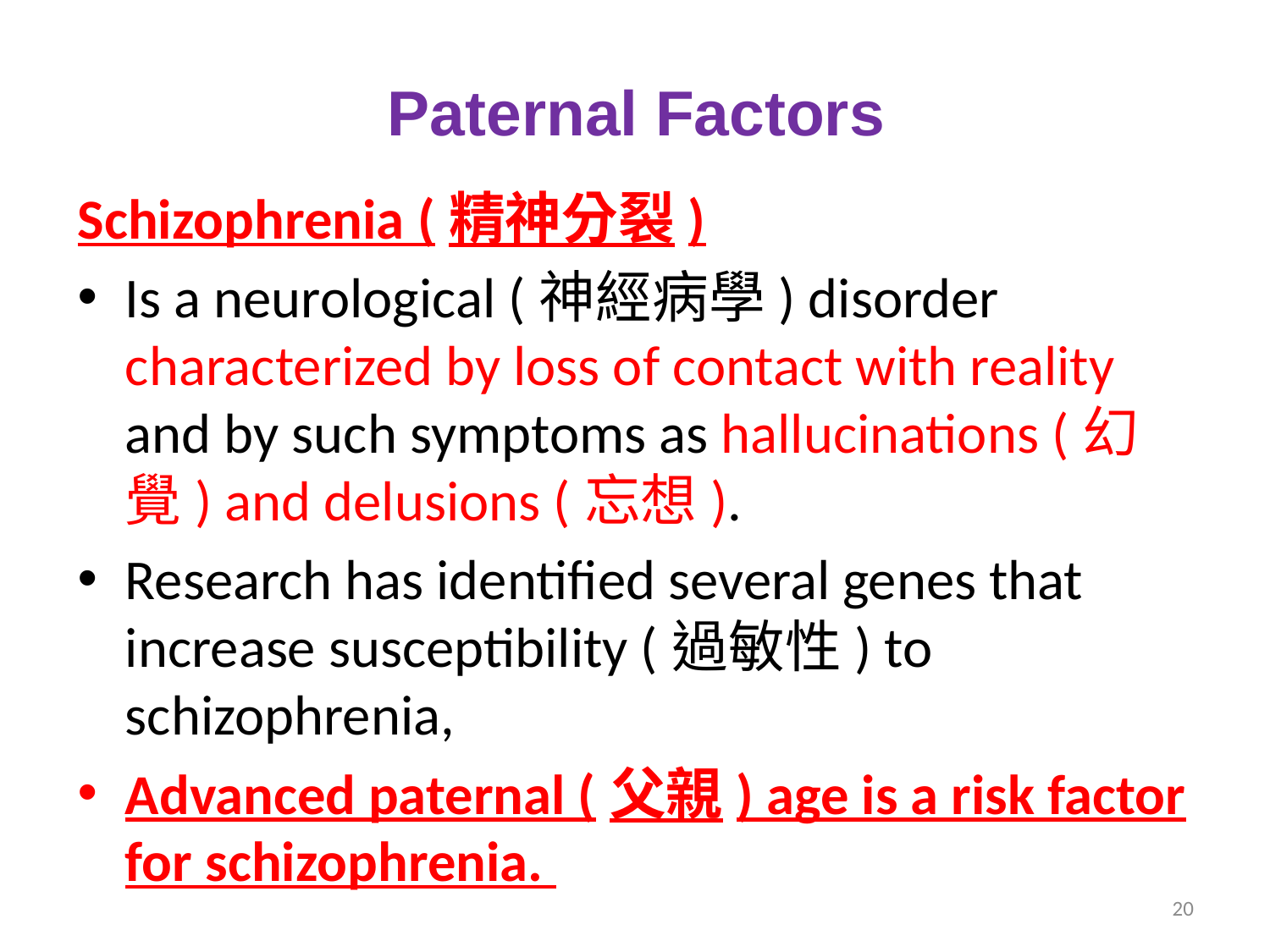

Paternal Factors
Schizophrenia (精神分裂)
Is a neurological (神經病學) disorder characterized by loss of contact with reality and by such symptoms as hallucinations (幻覺) and delusions (忘想).
Research has identified several genes that increase susceptibility (過敏性) to schizophrenia,
Advanced paternal (父親) age is a risk factor for schizophrenia.
20